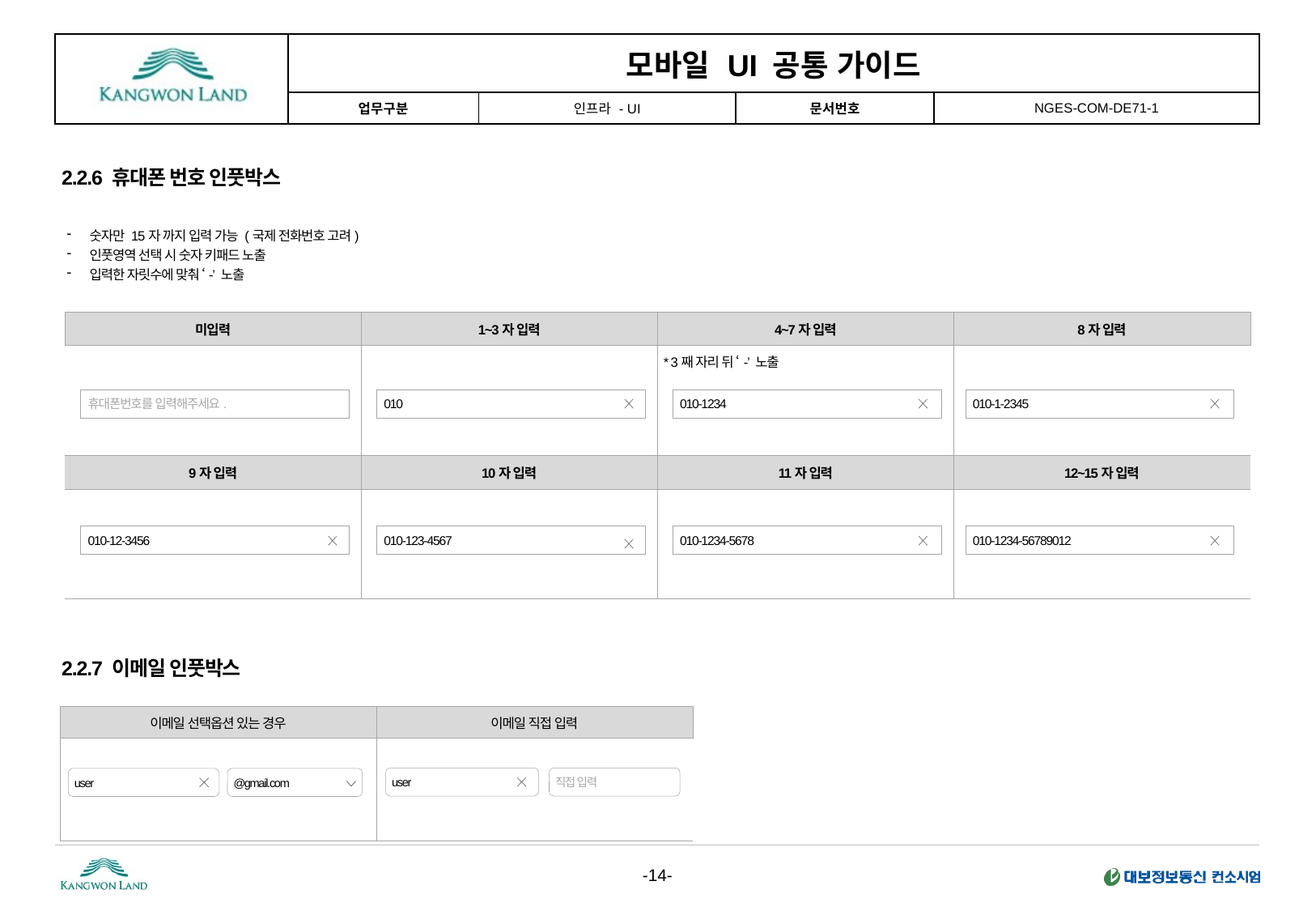

2.2.6 휴대폰 번호 인풋박스
숫자만 15자 까지 입력 가능 (국제 전화번호 고려)
인풋영역 선택 시 숫자 키패드 노출
입력한 자릿수에 맞춰 ‘-’ 노출
| 미입력 | 1~3자 입력 | 4~7자 입력 | 8자 입력 |
| --- | --- | --- | --- |
|  |  | \* 3째 자리 뒤 ‘-’ 노출 |  |
| 9자 입력 | 10자 입력 | 11자 입력 | 12~15자 입력 |
|  |  |  |  |
휴대폰번호를 입력해주세요.
010

010-1234

010-1-2345

010-12-3456

010-123-4567

010-1234-5678

010-1234-56789012

2.2.7 이메일 인풋박스
| 이메일 선택옵션 있는 경우 | 이메일 직접 입력 |
| --- | --- |
|  |  |
user

직접 입력
user

@gmail.com